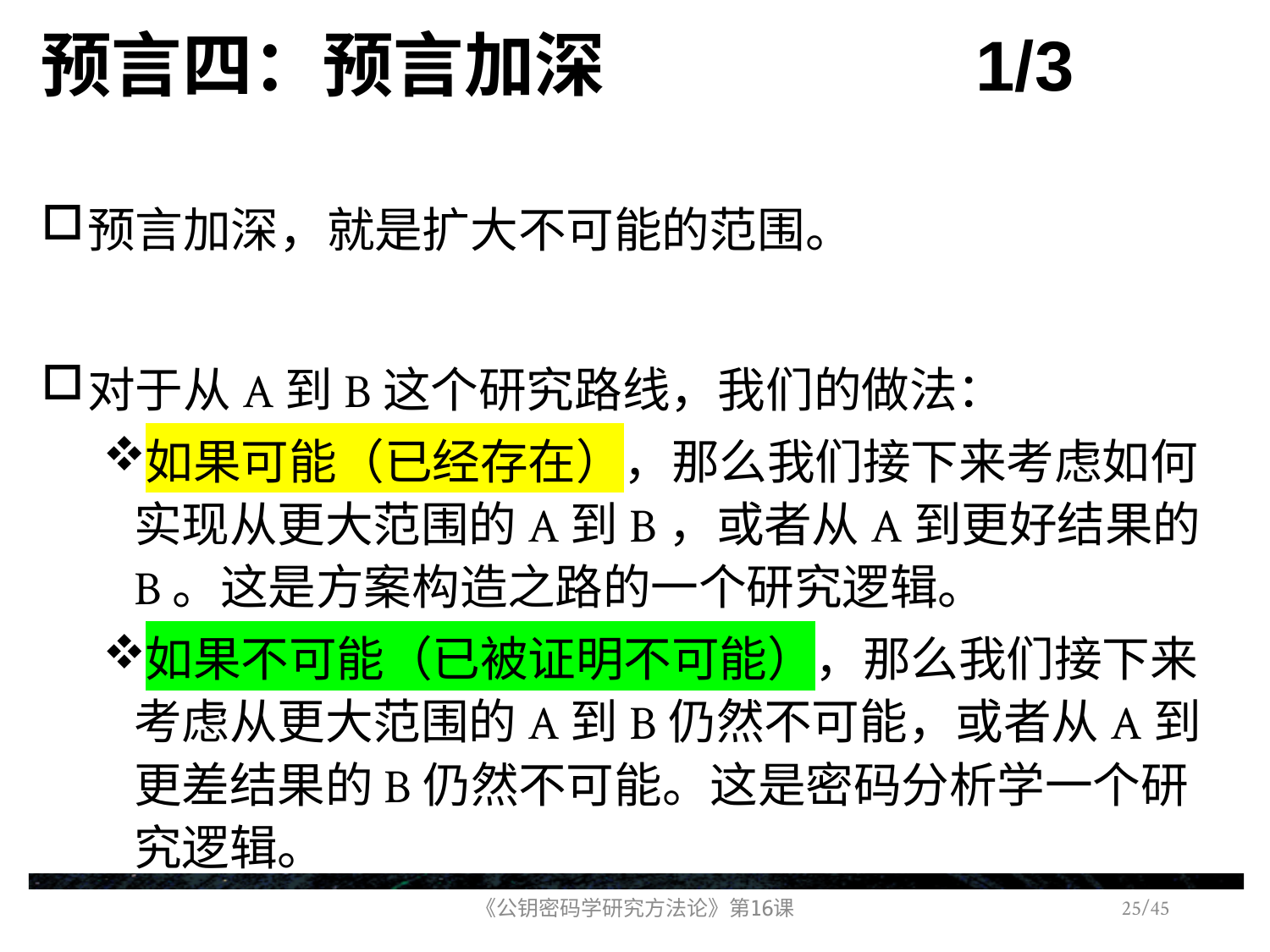

# 预言四：预言加深                      1/3
预言加深，就是扩大不可能的范围。

对于从A到B这个研究路线，我们的做法：
如果可能（已经存在），那么我们接下来考虑如何实现从更大范围的A到B，或者从A到更好结果的B。这是方案构造之路的一个研究逻辑。
如果不可能（已被证明不可能），那么我们接下来考虑从更大范围的A到B仍然不可能，或者从A到更差结果的B仍然不可能。这是密码分析学一个研究逻辑。
《公钥密码学研究方法论》第16课
25/45